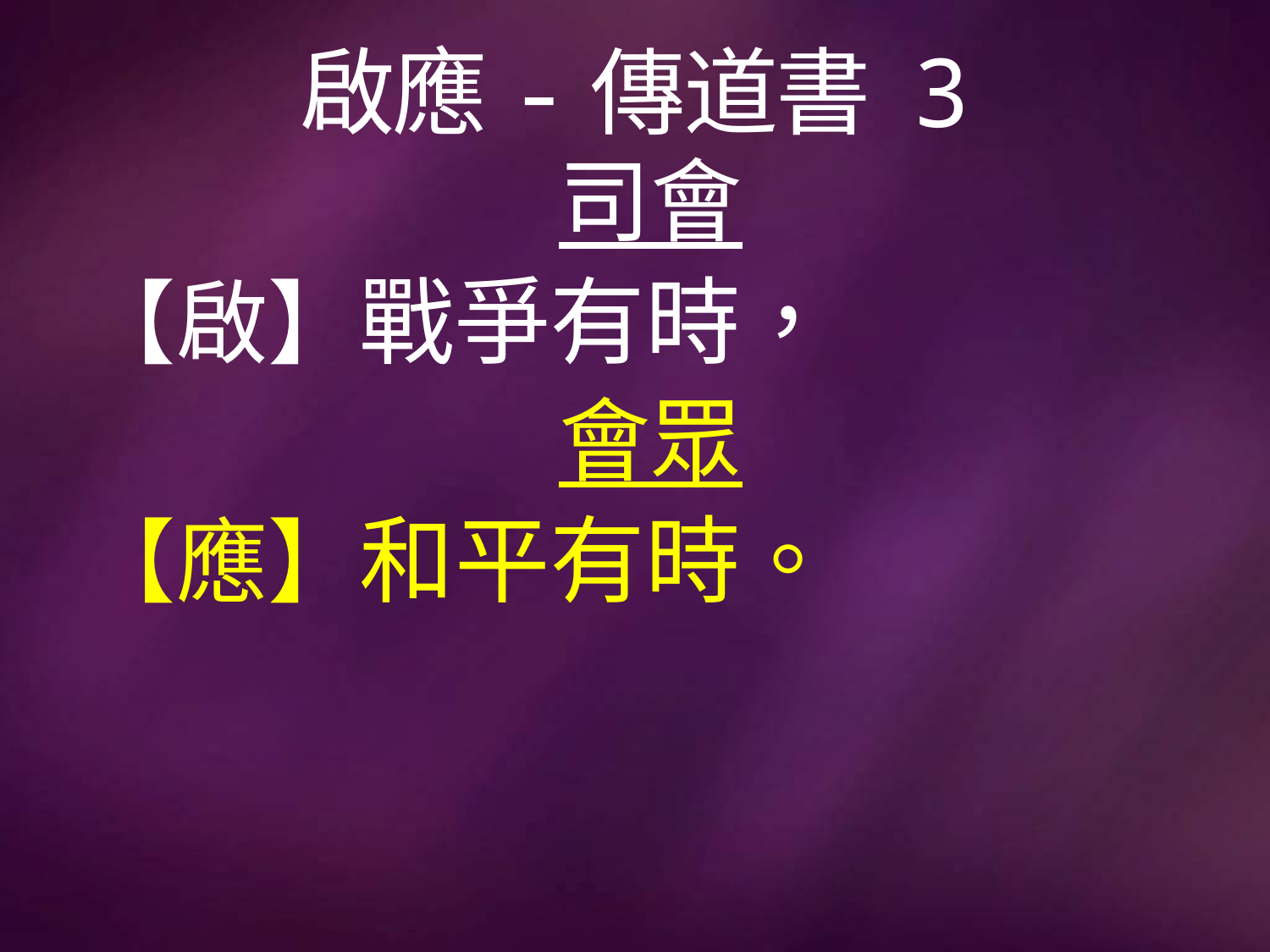

# 啟應-傳道書 3
司會
【啟】戰爭有時，
會眾
【應】和平有時。